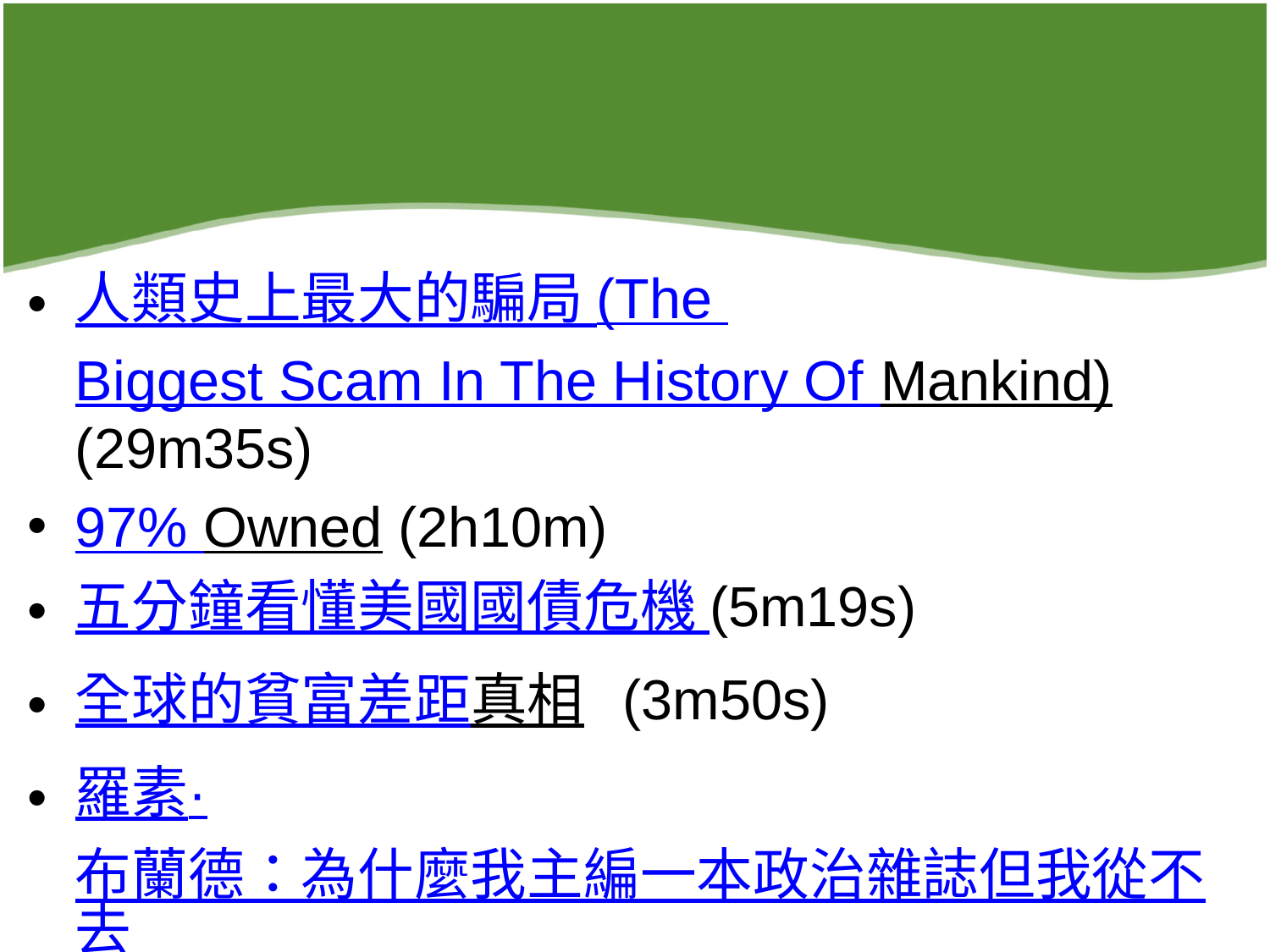

#
人類史上最大的騙局 (The Biggest Scam In The History Of Mankind) (29m35s)
97% Owned (2h10m)
五分鐘看懂美國國債危機 (5m19s)
全球的貧富差距真相  (3m50s)
羅素·布蘭德：為什麼我主編一本政治雜誌但我從不去投票 (10m45s)
機器人將會偷走你的工作 但沒關係 Federico Pistono (17m23s)